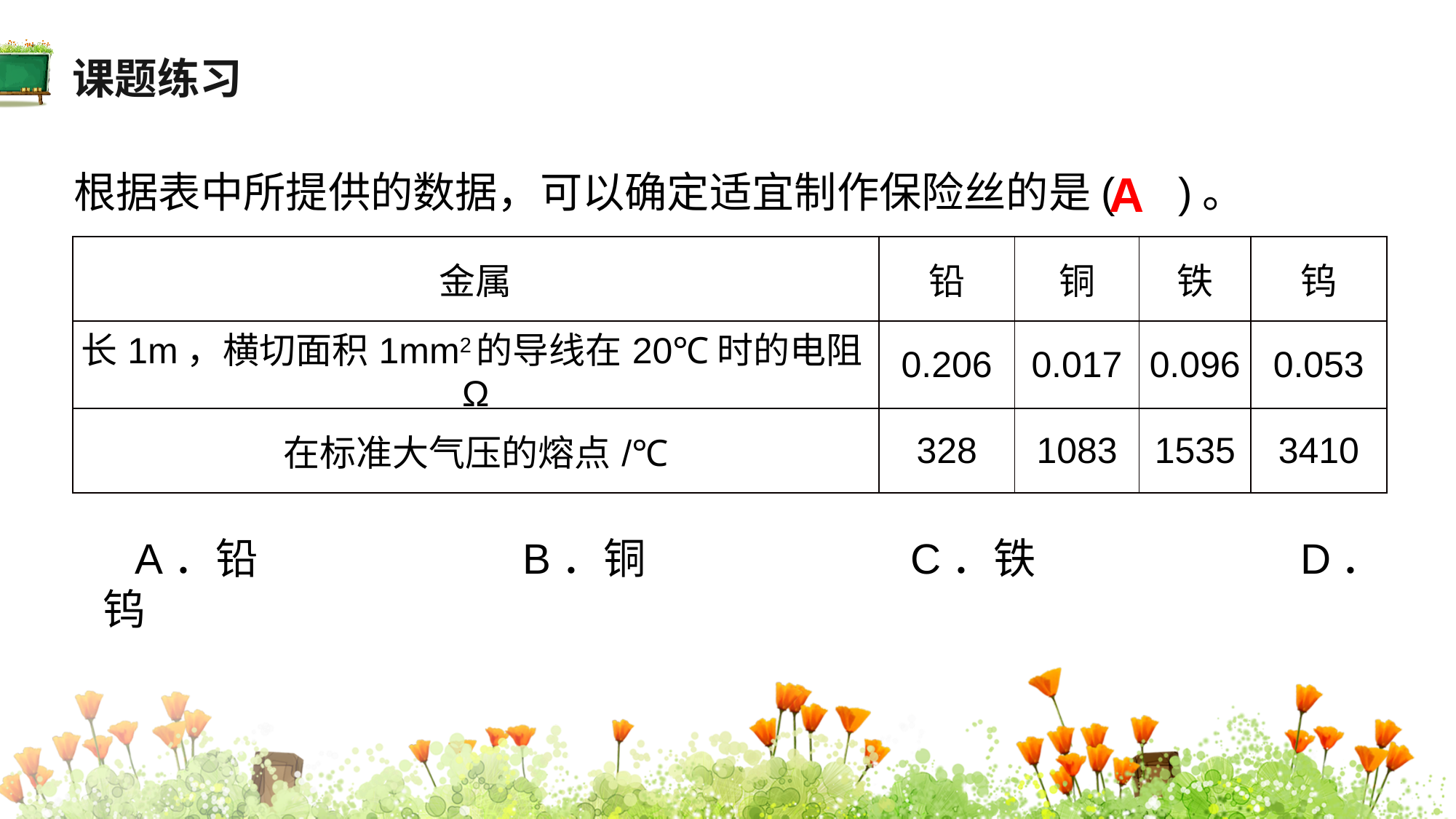

课题练习
A
根据表中所提供的数据，可以确定适宜制作保险丝的是(　)。
| 金属 | 铅 | 铜 | 铁 | 钨 |
| --- | --- | --- | --- | --- |
| 长1m，横切面积1mm2的导线在20℃时的电阻Ω | 0.206 | 0.017 | 0.096 | 0.053 |
| 在标准大气压的熔点/℃ | 328 | 1083 | 1535 | 3410 |
A．铅　　　　　　B．铜　　　　　　C．铁　　　　　　D．钨